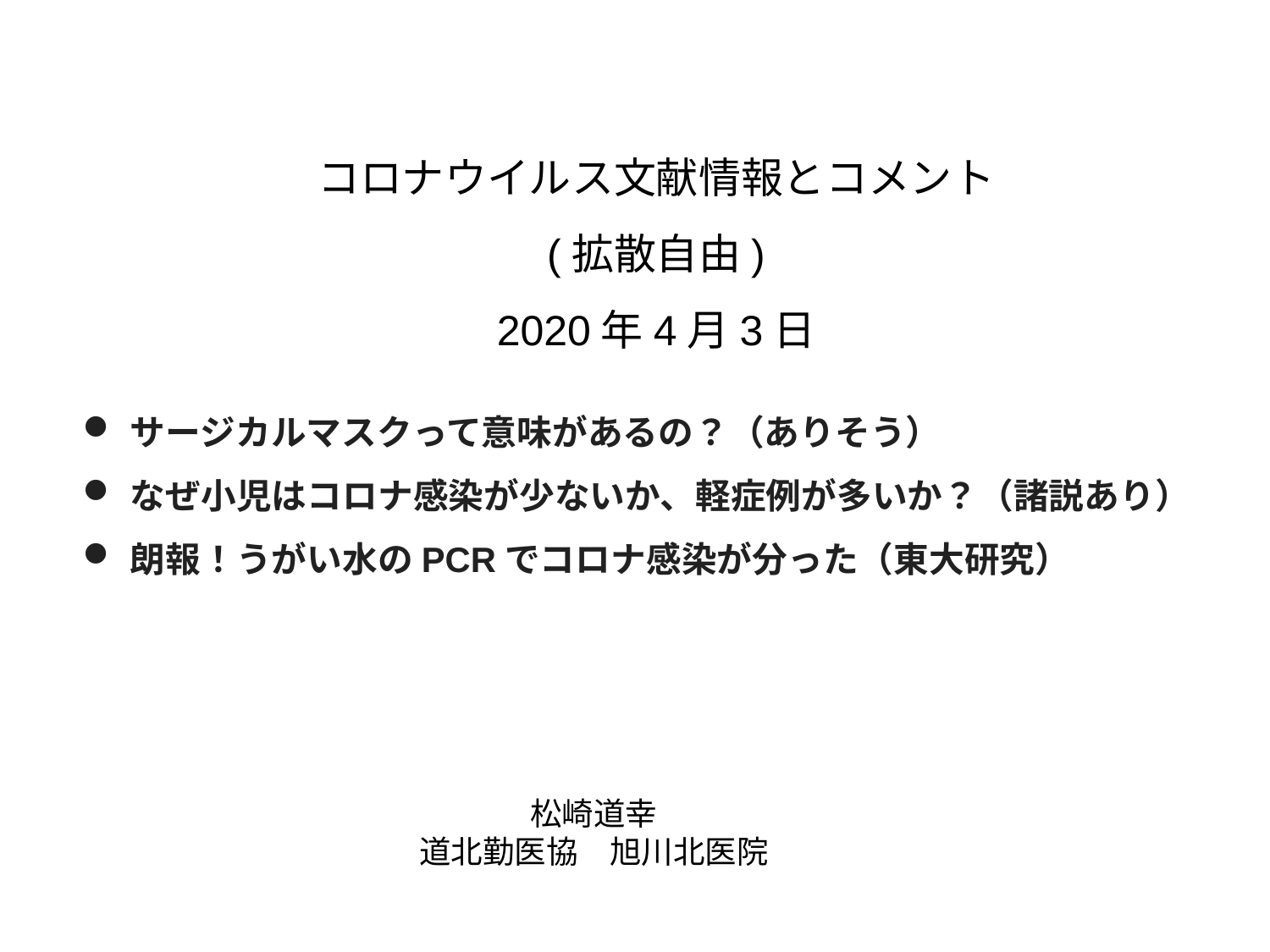

コロナウイルス文献情報とコメント
(拡散自由)
2020年4月3日

サージカルマスクって意味があるの？（ありそう）
なぜ小児はコロナ感染が少ないか、軽症例が多いか？（諸説あり）
朗報！うがい水のPCRでコロナ感染が分った（東大研究）
松崎道幸
道北勤医協　旭川北医院